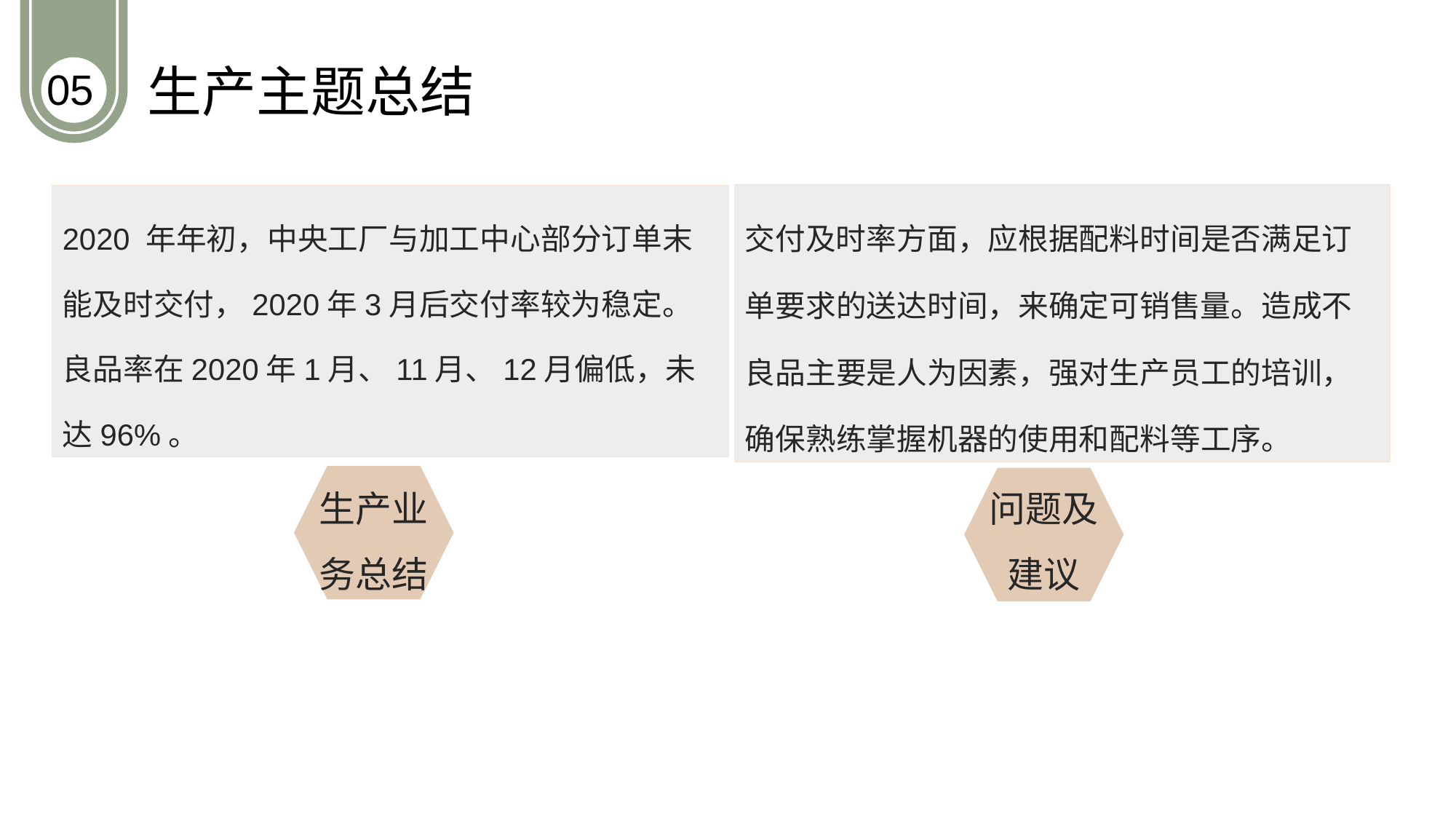

生产主题总结
05
交付及时率方面，应根据配料时间是否满足订单要求的送达时间，来确定可销售量。造成不良品主要是人为因素，强对生产员工的培训，确保熟练掌握机器的使用和配料等工序。
2020 年年初，中央工厂与加工中心部分订单末能及时交付，2020年3月后交付率较为稳定。良品率在2020年1月、11月、12月偏低，未达96%。
生产业务总结
问题及建议